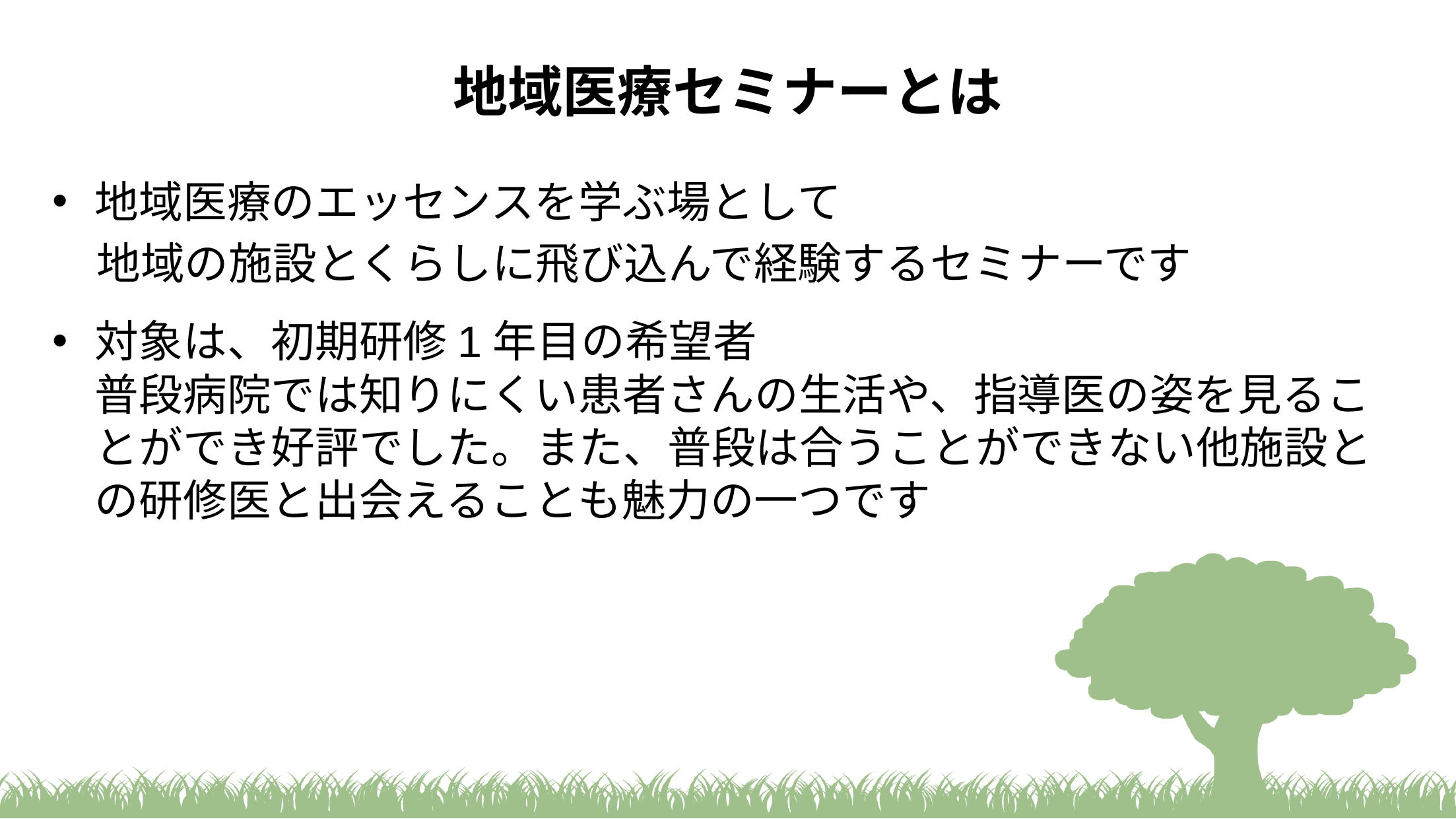

# 地域医療セミナーとは
地域医療のエッセンスを学ぶ場として
　地域の施設とくらしに飛び込んで経験するセミナーです
対象は、初期研修1年目の希望者
普段病院では知りにくい患者さんの生活や、指導医の姿を見ることができ好評でした。また、普段は合うことができない他施設との研修医と出会えることも魅力の一つです